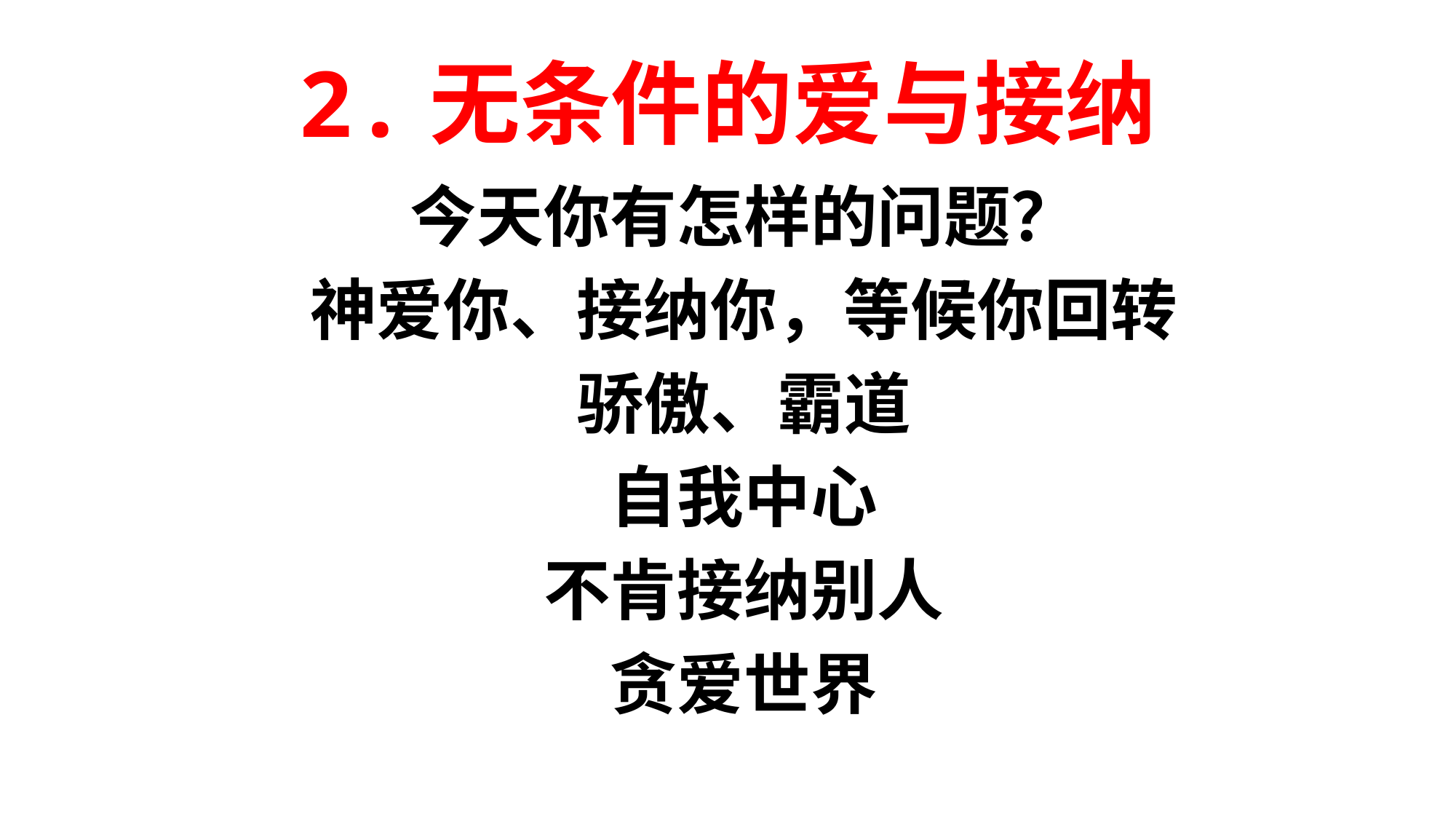

# 2.无条件的爱与接纳
今天你有怎样的问题？
神爱你、接纳你，等候你回转
骄傲、霸道
自我中心
不肯接纳别人
贪爱世界